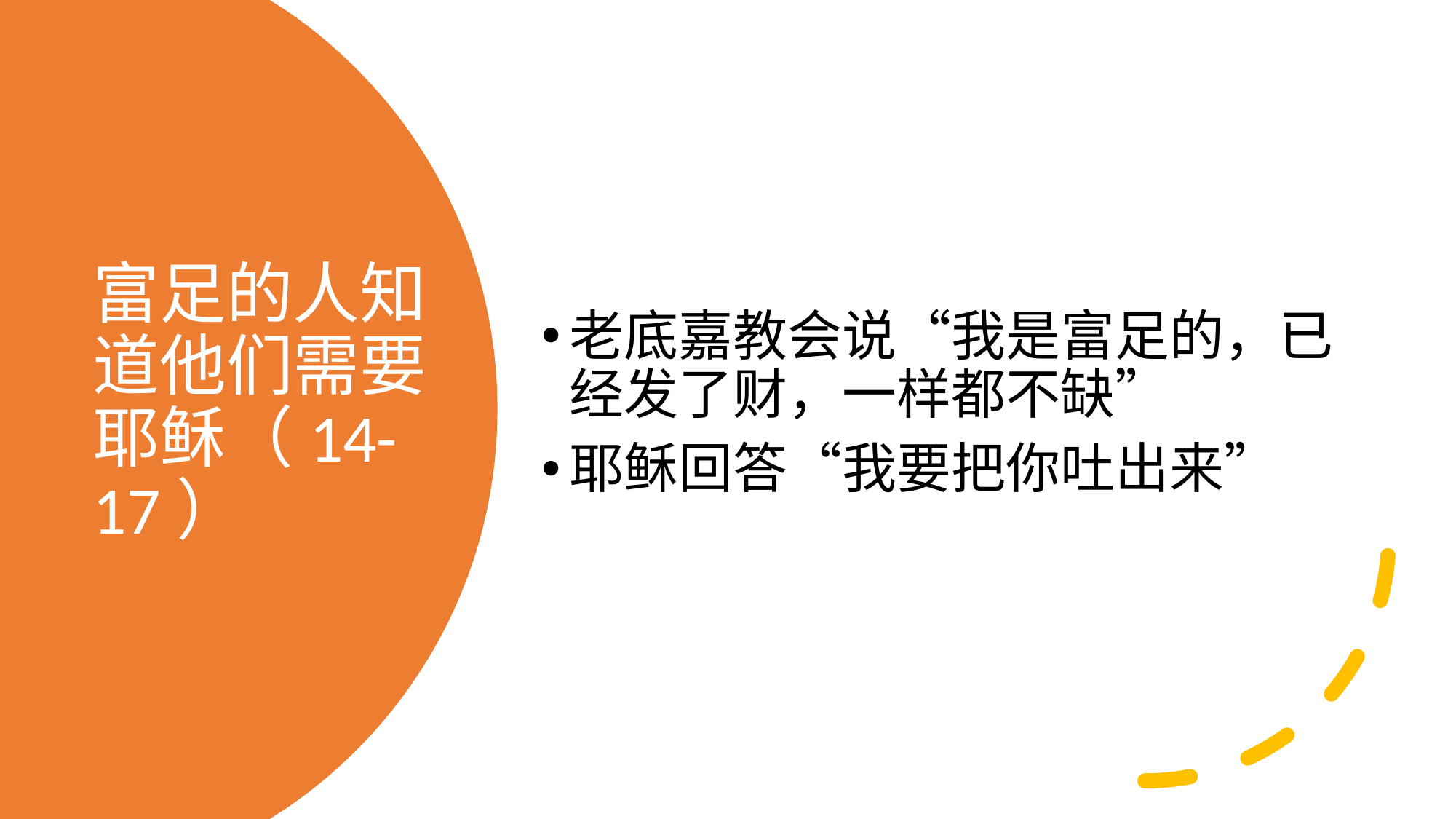

老底嘉教会说“我是富足的，已经发了财，一样都不缺”
耶稣回答“我要把你吐出来”
# 富足的人知道他们需要耶稣（14-17）